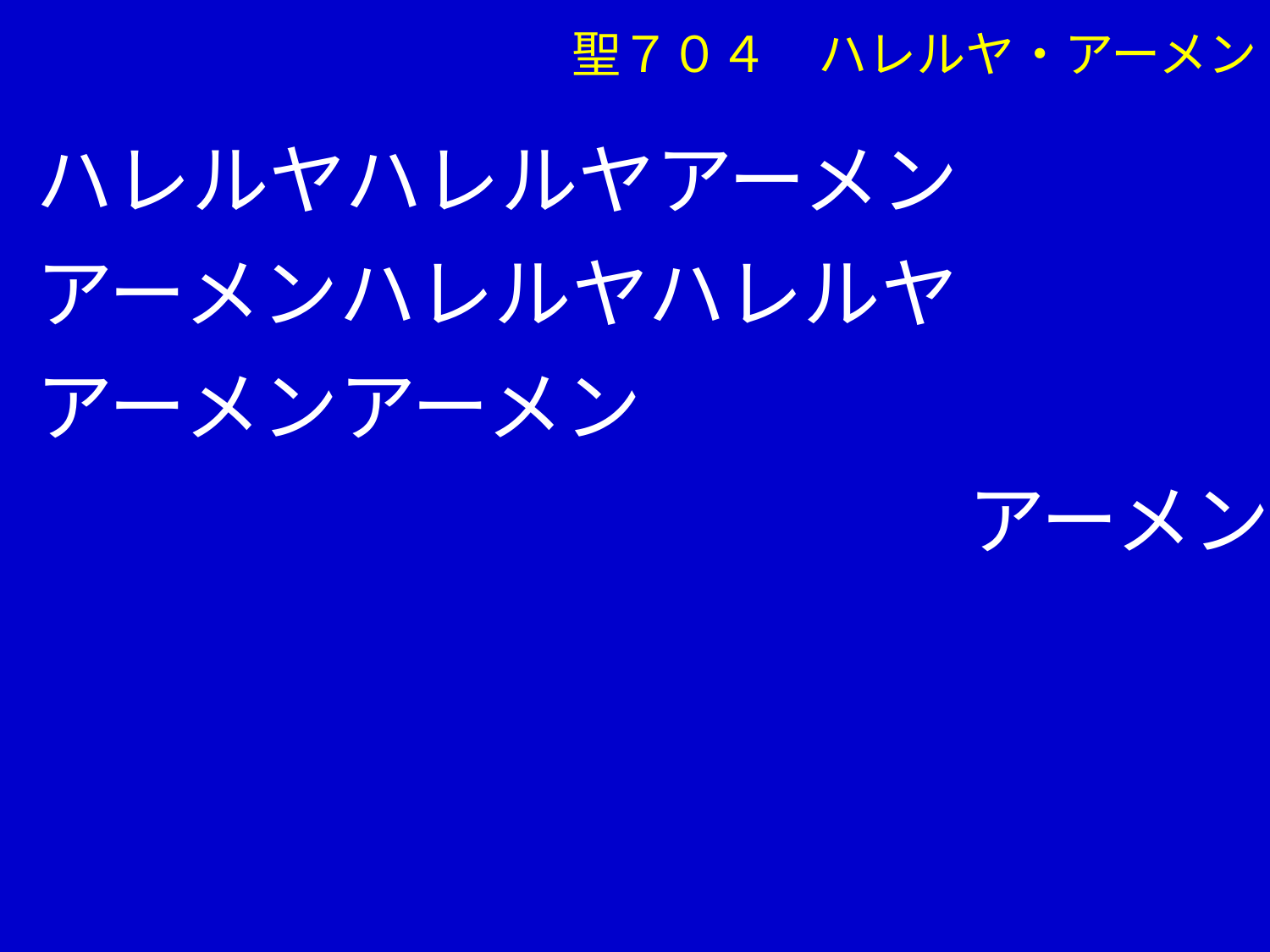

聖７０４　ハレルヤ・アーメン
　ハレルヤハレルヤアーメン
　アーメンハレルヤハレルヤ
　アーメンアーメン
　　　　　　　　　　　　　アーメン